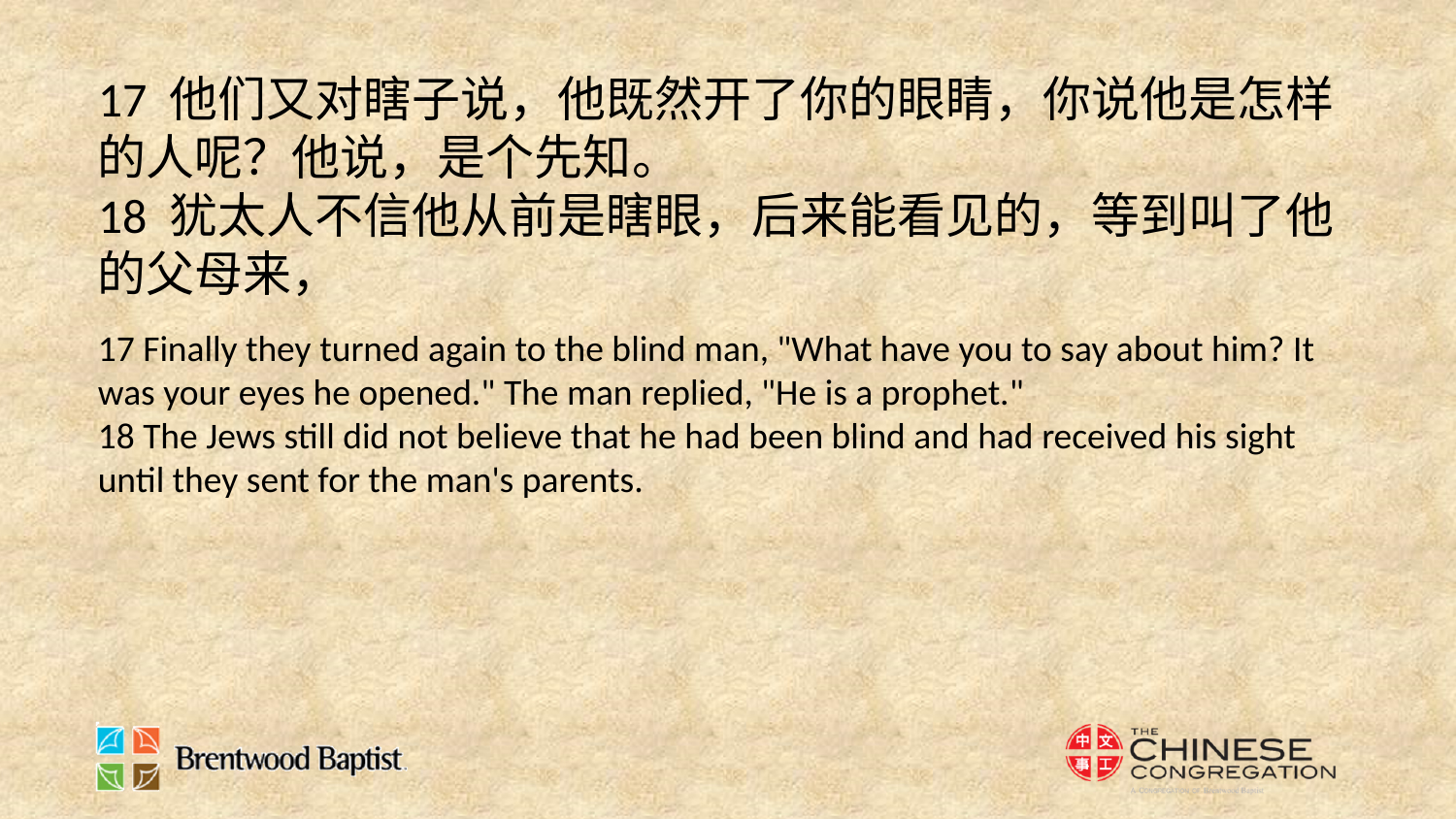

17 他们又对瞎子说，他既然开了你的眼睛，你说他是怎样的人呢？他说，是个先知。
18 犹太人不信他从前是瞎眼，后来能看见的，等到叫了他的父母来，

17 Finally they turned again to the blind man, "What have you to say about him? It was your eyes he opened." The man replied, "He is a prophet."
18 The Jews still did not believe that he had been blind and had received his sight until they sent for the man's parents.